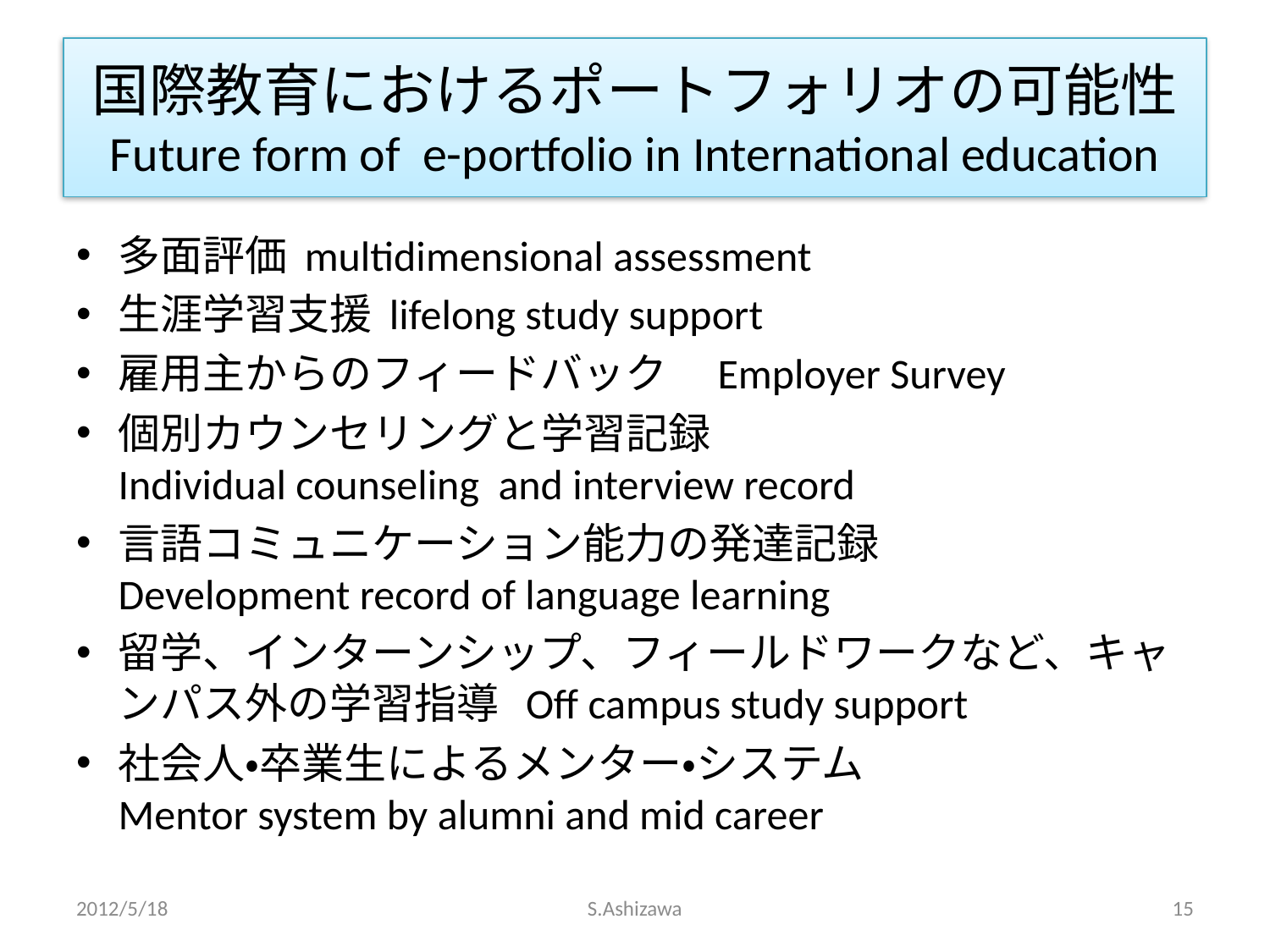

# 国際教育におけるポートフォリオの可能性 Future form of  e-portfolio in International education
多面評価 multidimensional assessment
生涯学習支援 lifelong study support
雇用主からのフィードバック　Employer Survey
個別カウンセリングと学習記録　
Individual counseling  and interview record
言語コミュニケーション能力の発達記録
Development record of language learning
留学、インターンシップ、フィールドワークなど、キャンパス外の学習指導  Off campus study support
社会人・卒業生によるメンター・システム
Mentor system by alumni and mid career
2012/5/18
S.Ashizawa
15